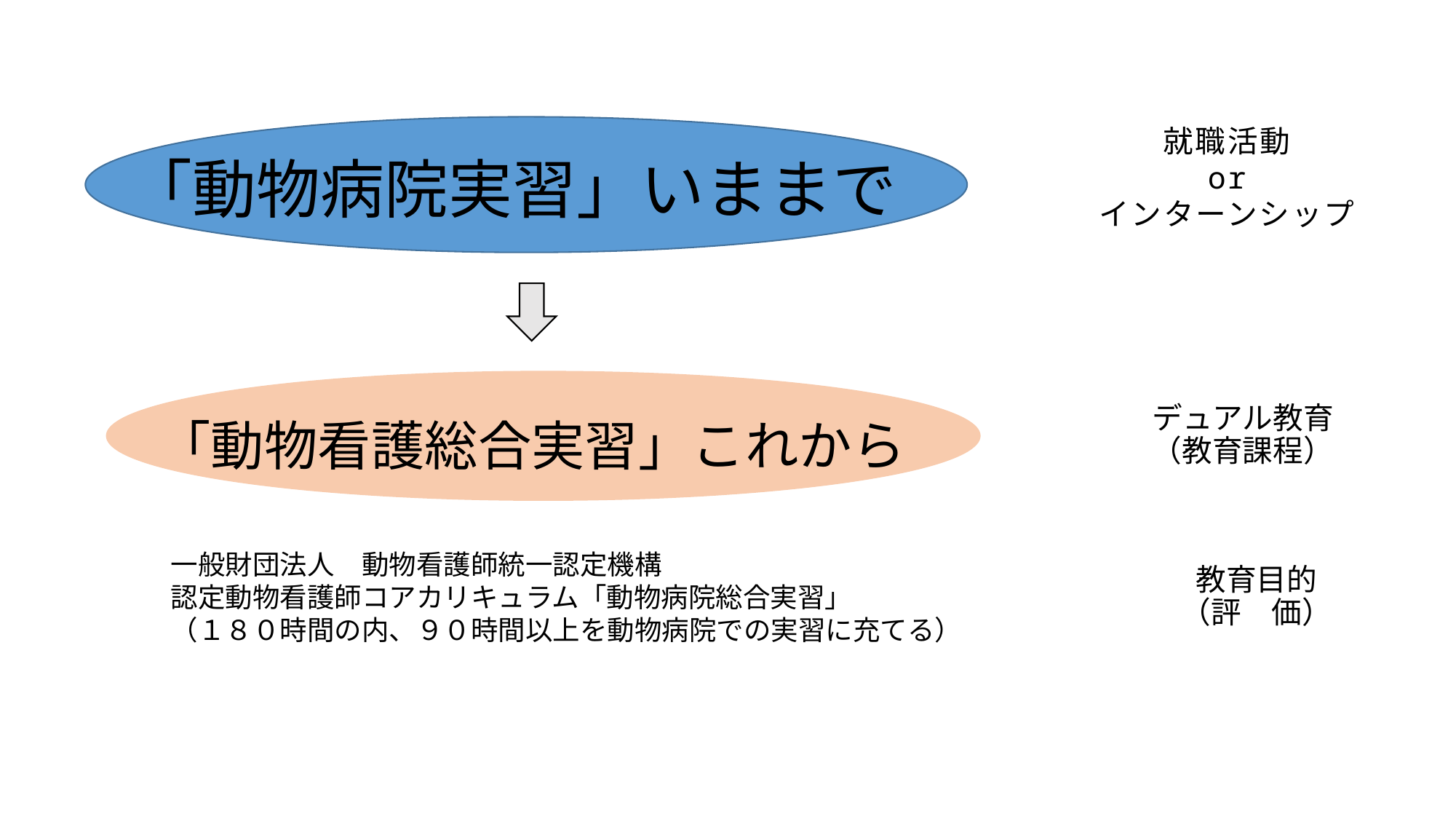

就職活動
or
インターンシップ
# 「動物病院実習」いままで

デュアル教育
（教育課程）

「動物看護総合実習」これから
教育目的
（評　価）
一般財団法人　動物看護師統一認定機構
認定動物看護師コアカリキュラム「動物病院総合実習」
（１８０時間の内、９０時間以上を動物病院での実習に充てる）